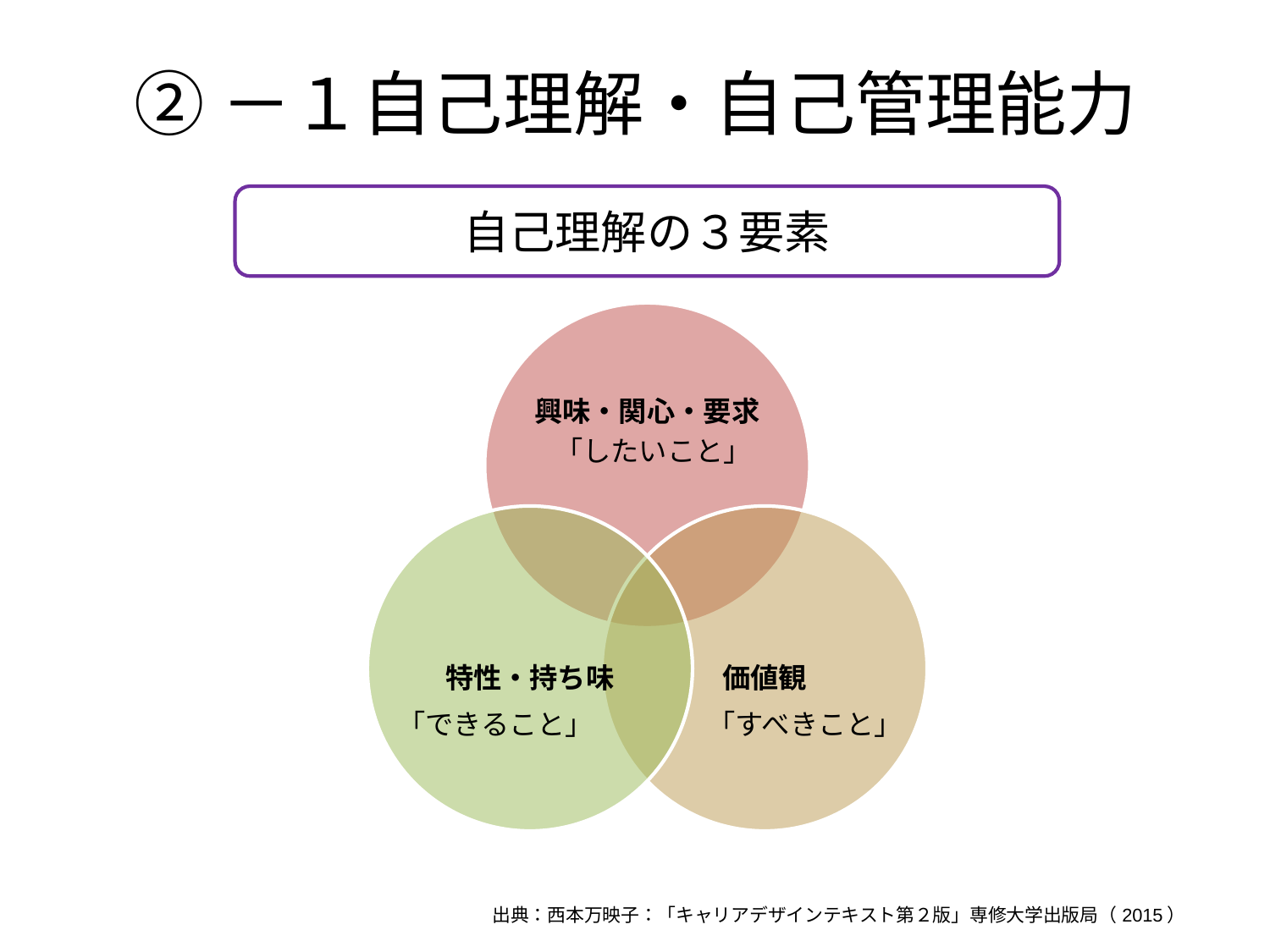

# ②－１自己理解・自己管理能力
自己理解の３要素
興味・関心・要求

価値観
特性・持ち味
「したいこと」
「できること」
「すべきこと」
出典：西本万映子：「キャリアデザインテキスト第２版」専修大学出版局（2015）